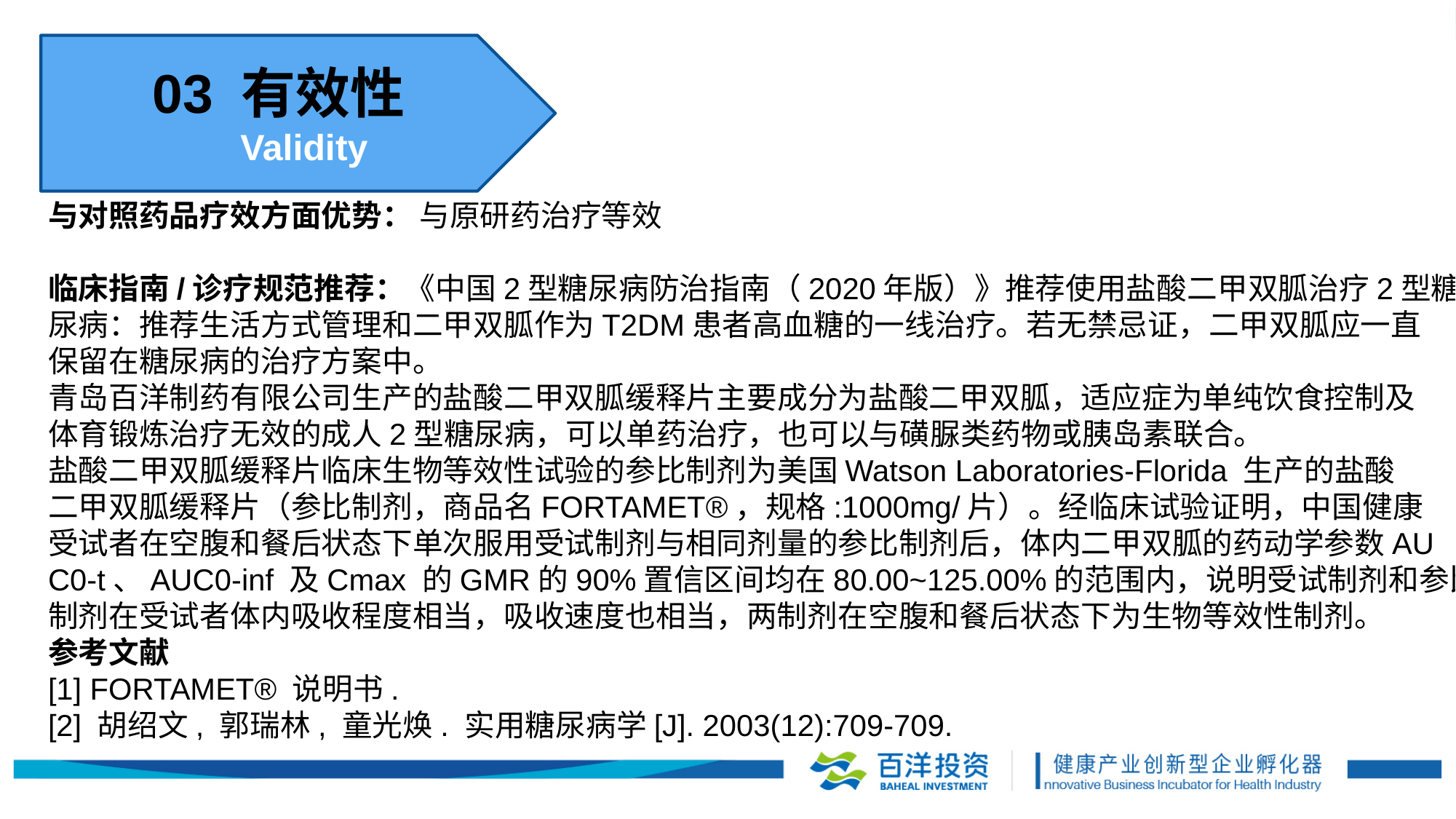

03 有效性
     Validity
与对照药品疗效方面优势： 与原研药治疗等效

临床指南/诊疗规范推荐：《中国2型糖尿病防治指南（2020年版）》推荐使用盐酸二甲双胍治疗2型糖
尿病：推荐生活方式管理和二甲双胍作为T2DM患者高血糖的一线治疗。若无禁忌证，二甲双胍应一直
保留在糖尿病的治疗方案中。
青岛百洋制药有限公司生产的盐酸二甲双胍缓释片主要成分为盐酸二甲双胍，适应症为单纯饮食控制及
体育锻炼治疗无效的成人2型糖尿病，可以单药治疗，也可以与磺脲类药物或胰岛素联合。
盐酸二甲双胍缓释片临床生物等效性试验的参比制剂为美国Watson Laboratories-Florida 生产的盐酸
二甲双胍缓释片（参比制剂，商品名FORTAMET®，规格:1000mg/片）。经临床试验证明，中国健康
受试者在空腹和餐后状态下单次服用受试制剂与相同剂量的参比制剂后，体内二甲双胍的药动学参数AU
C0-t、AUC0-inf 及Cmax 的GMR的90%置信区间均在80.00~125.00%的范围内，说明受试制剂和参比
制剂在受试者体内吸收程度相当，吸收速度也相当，两制剂在空腹和餐后状态下为生物等效性制剂。
参考文献
[1] FORTAMET® 说明书.
[2] 胡绍文, 郭瑞林, 童光焕. 实用糖尿病学[J]. 2003(12):709-709.